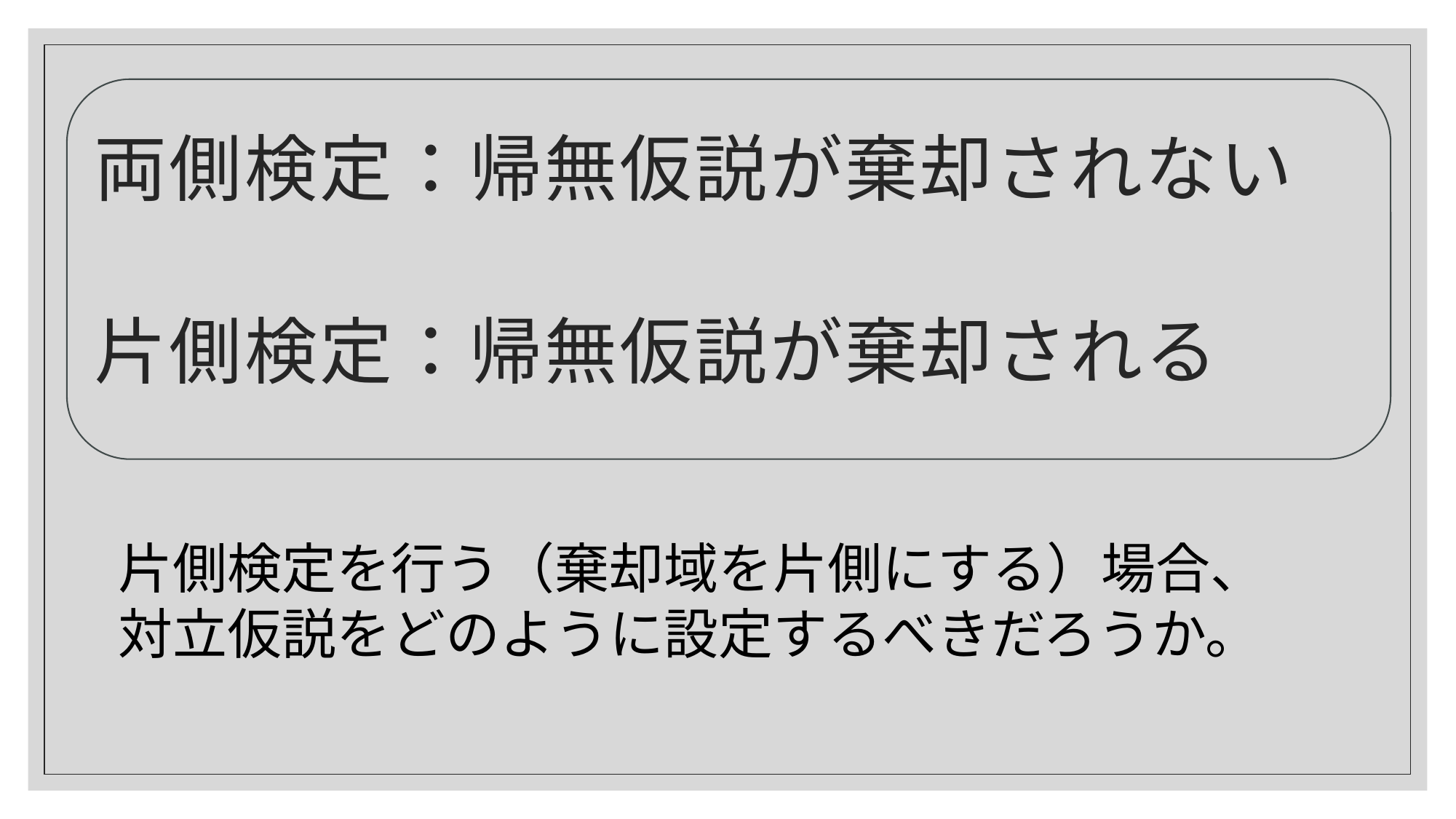

# 両側検定：帰無仮説が棄却されない
片側検定：帰無仮説が棄却される
片側検定を行う（棄却域を片側にする）場合、
対立仮説をどのように設定するべきだろうか。